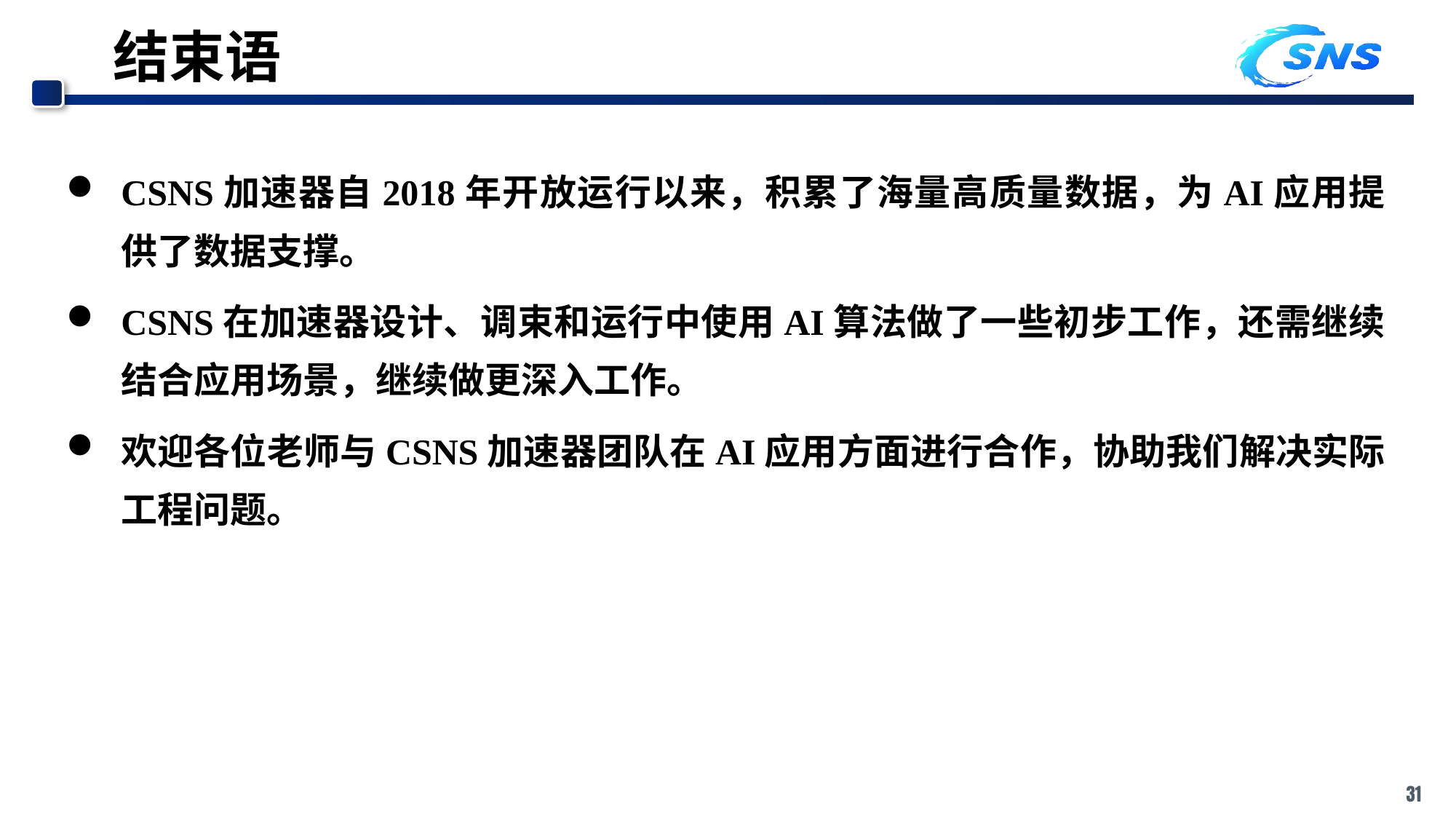

# 结束语
CSNS加速器自2018年开放运行以来，积累了海量高质量数据，为AI应用提供了数据支撑。
CSNS在加速器设计、调束和运行中使用AI算法做了一些初步工作，还需继续结合应用场景，继续做更深入工作。
欢迎各位老师与CSNS加速器团队在AI应用方面进行合作，协助我们解决实际工程问题。
31